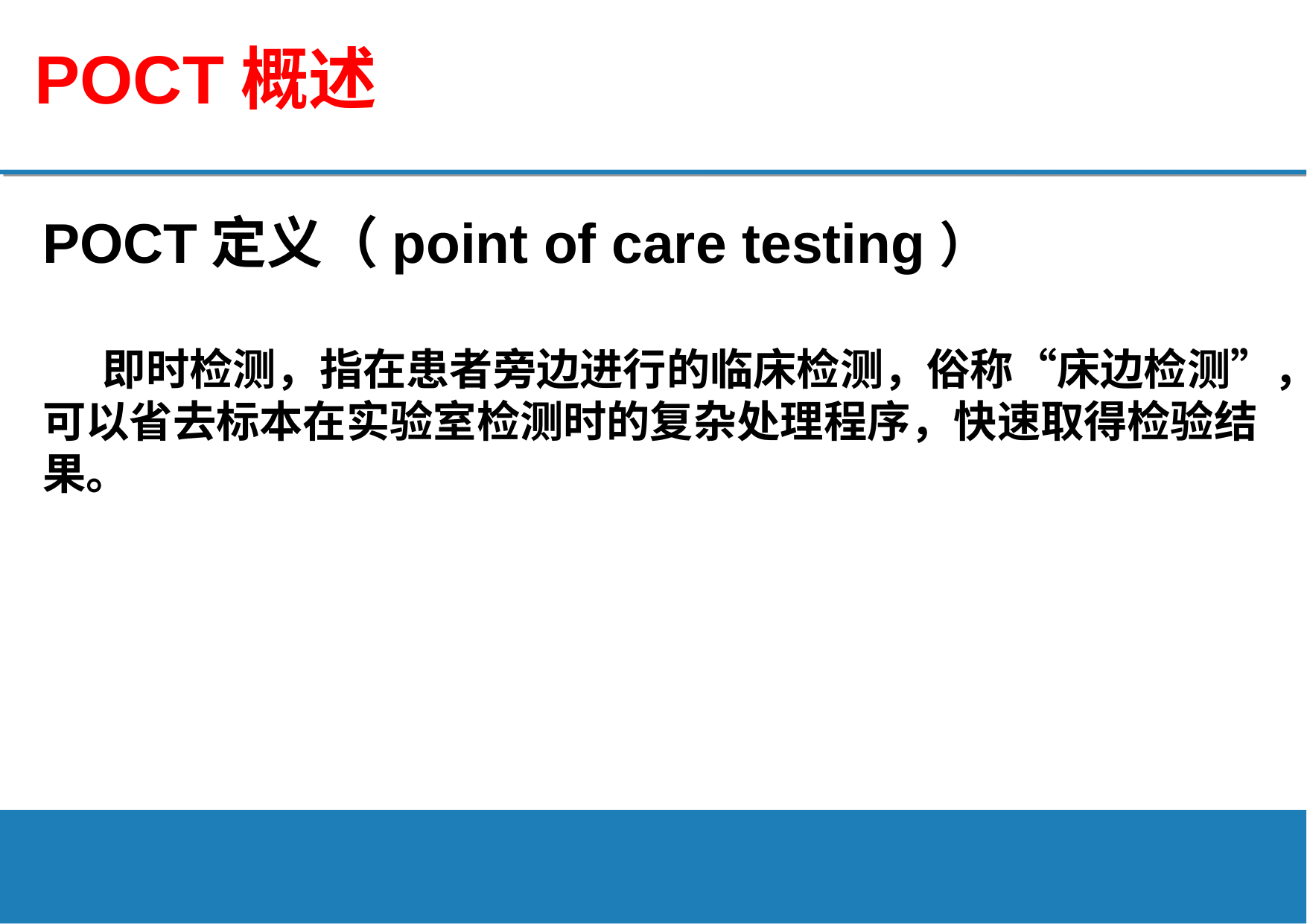

POCT概述
POCT定义（point of care testing）

     即时检测，指在患者旁边进行的临床检测，俗称“床边检测”，可以省去标本在实验室检测时的复杂处理程序，快速取得检验结果。